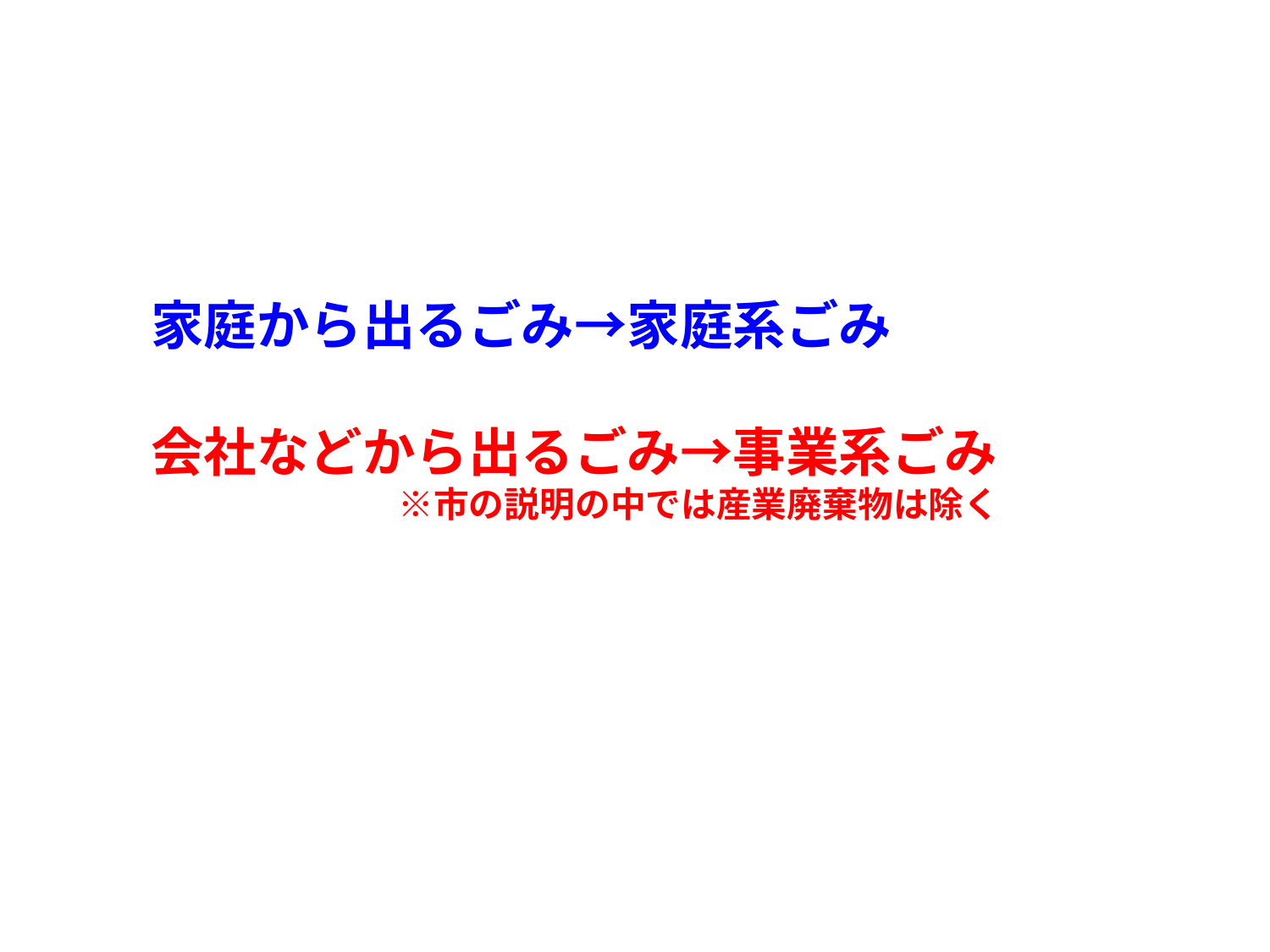

家庭から出るごみ→家庭系ごみ

会社などから出るごみ→事業系ごみ
　　　　　　　※市の説明の中では産業廃棄物は除く